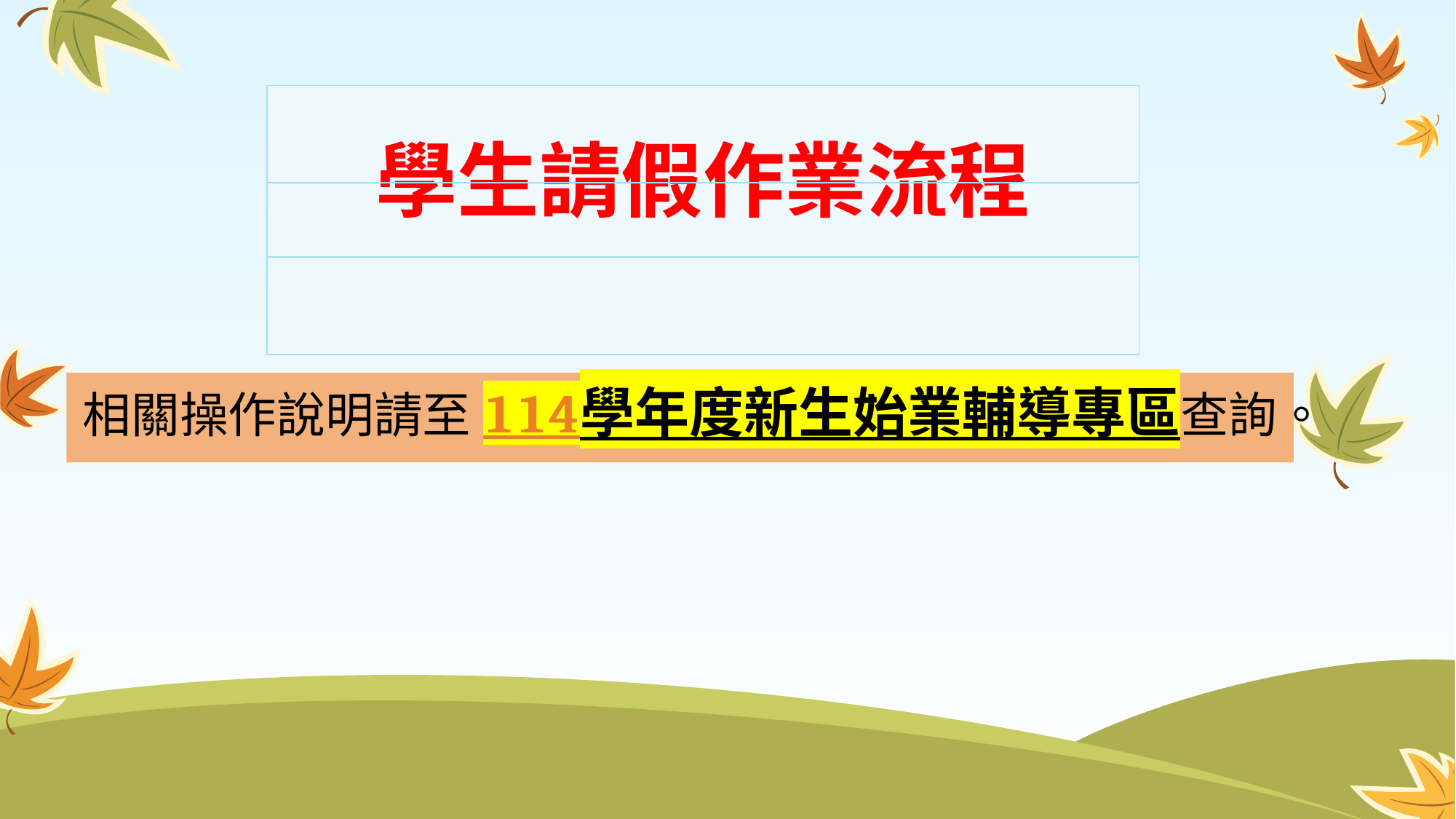

|  |
| --- |
| 學生請假作業流程 |
|  |
相關操作說明請至114學年度新生始業輔導專區查詢。